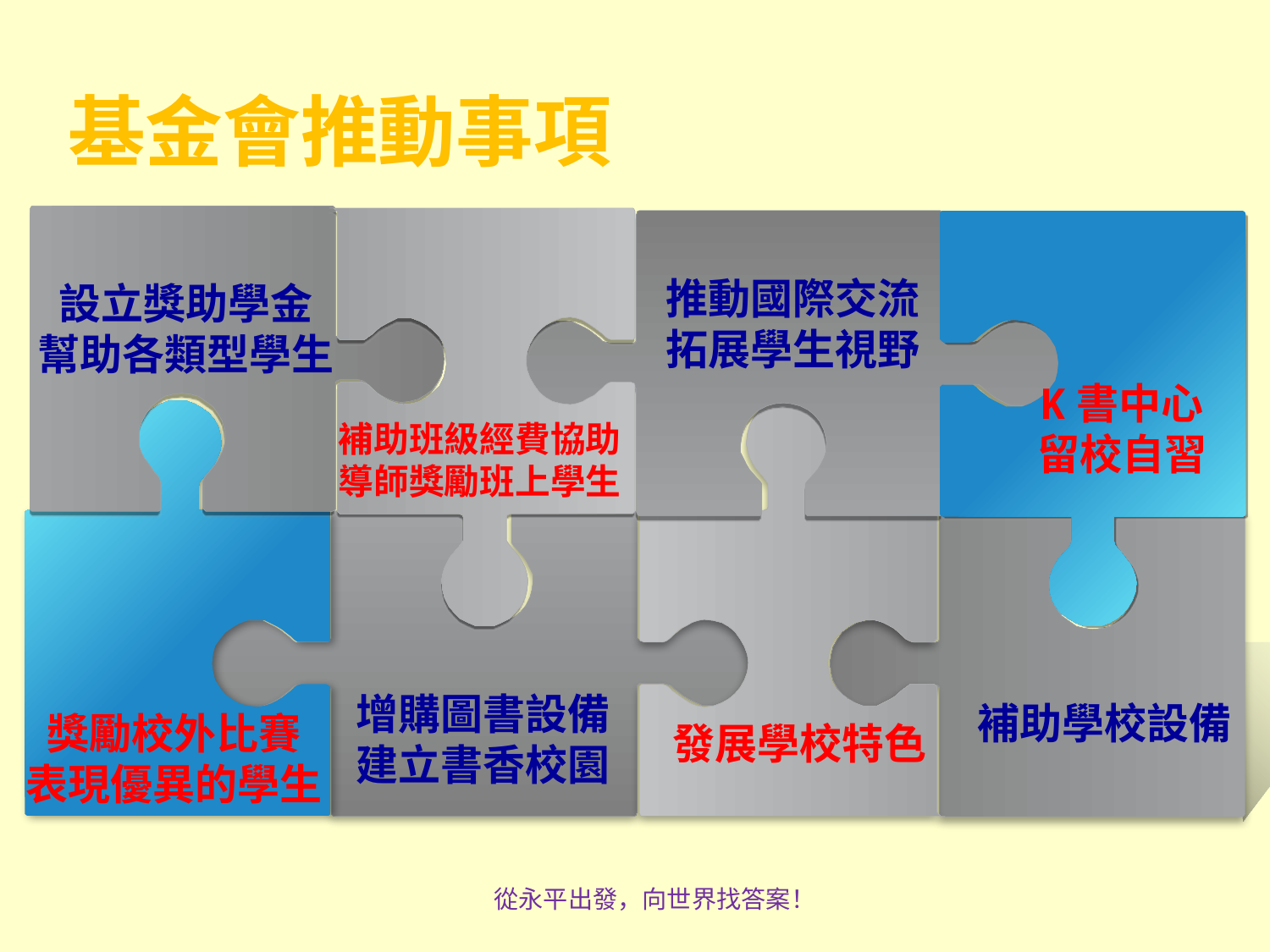

# 基金會推動事項

推動國際交流
拓展學生視野
設立獎助學金
幫助各類型學生
K書中心
留校自習

補助班級經費協助
導師獎勵班上學生

增購圖書設備
建立書香校園
補助學校設備
獎勵校外比賽
表現優異的學生
發展學校特色
從永平出發，向世界找答案！